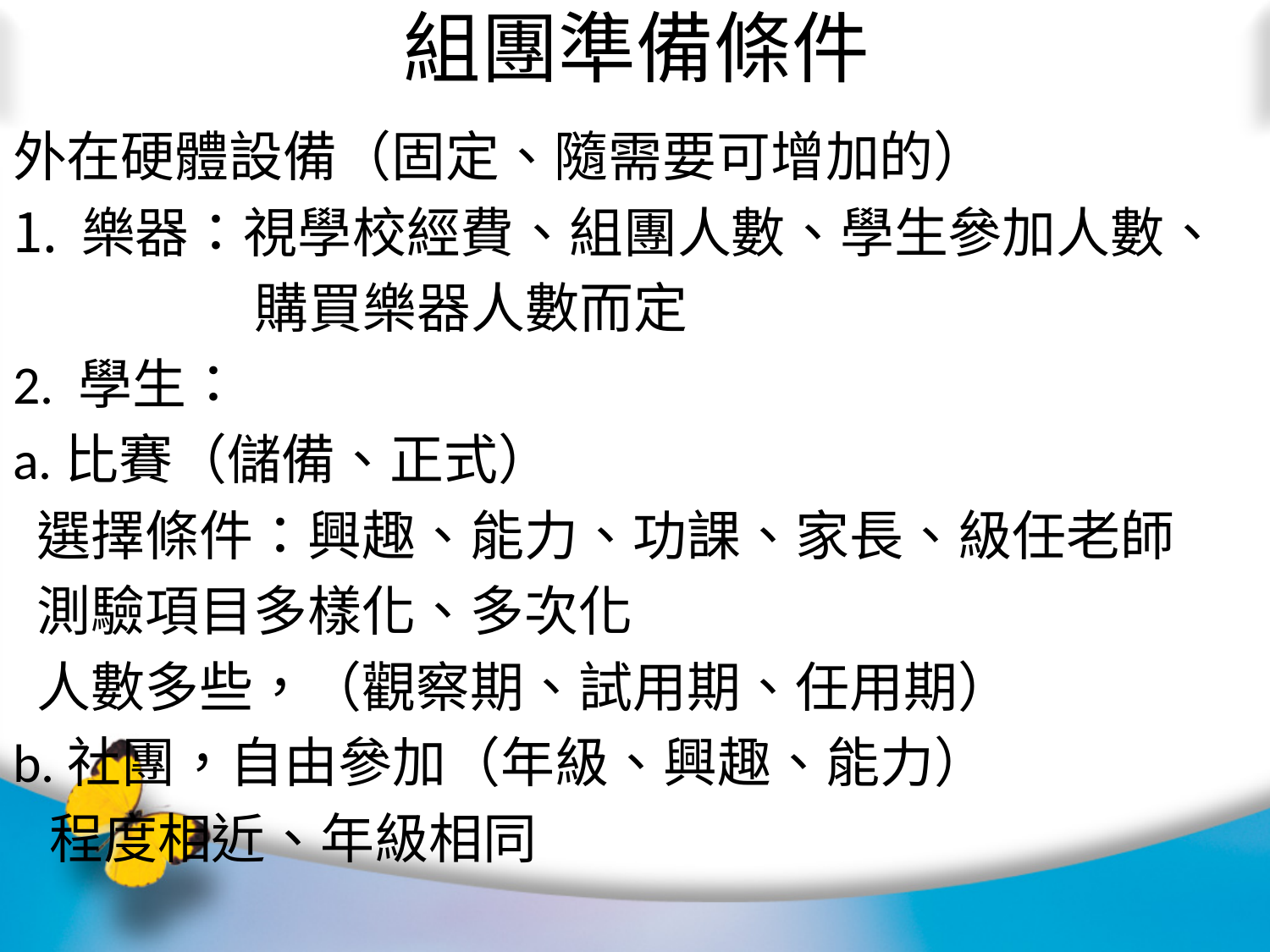

# 組團準備條件
外在硬體設備（固定、隨需要可增加的）
樂器：視學校經費、組團人數、學生參加人數、
                   購買樂器人數而定
2. 學生：
a.比賽（儲備、正式）
 選擇條件：興趣、能力、功課、家長、級任老師
 測驗項目多樣化、多次化
 人數多些，（觀察期、試用期、任用期）
b.社團，自由參加（年級、興趣、能力）
  程度相近、年級相同